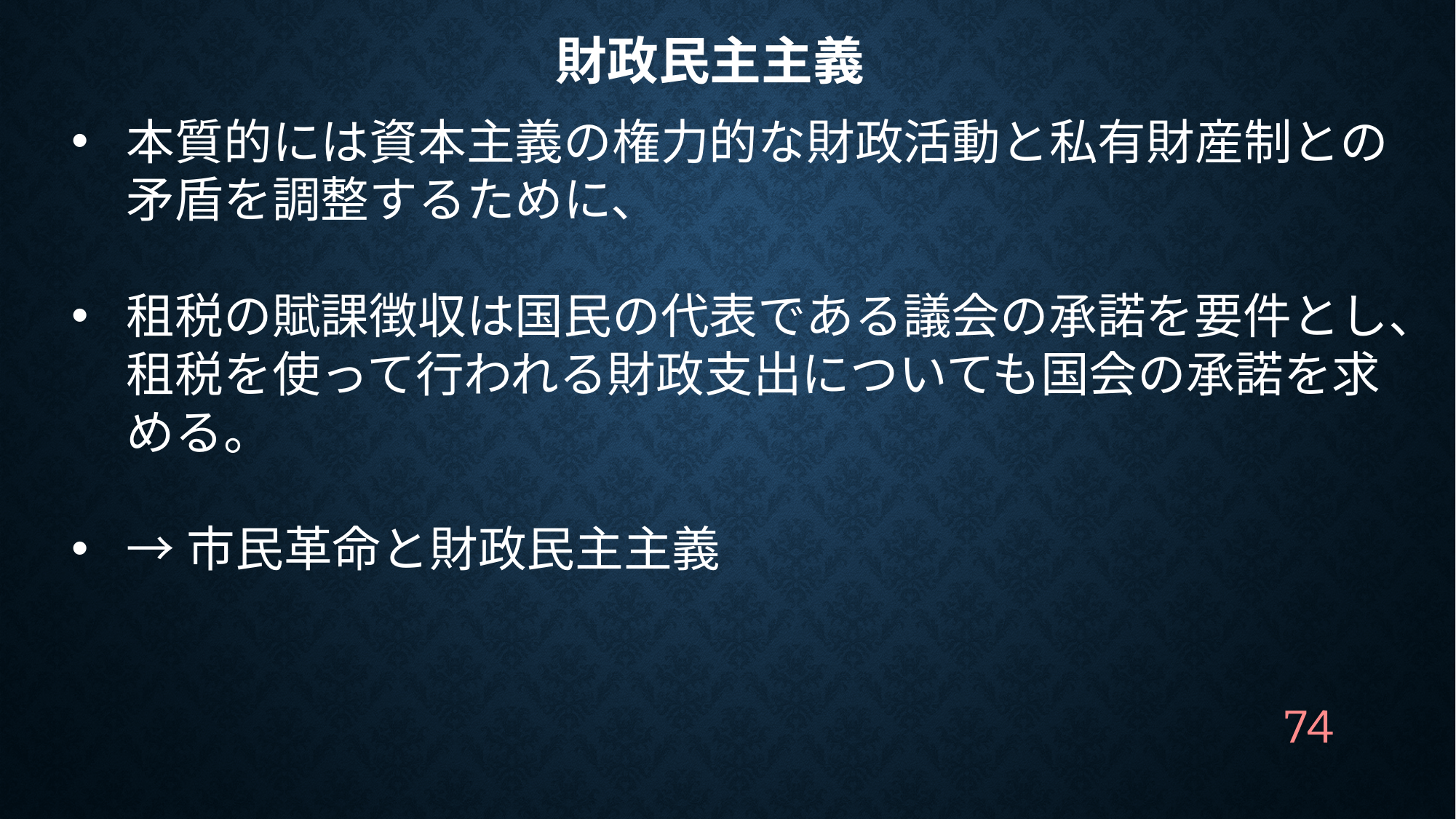

# 財政民主主義
本質的には資本主義の権力的な財政活動と私有財産制との矛盾を調整するために、

租税の賦課徴収は国民の代表である議会の承諾を要件とし、租税を使って行われる財政支出についても国会の承諾を求める。

→市民革命と財政民主主義
74